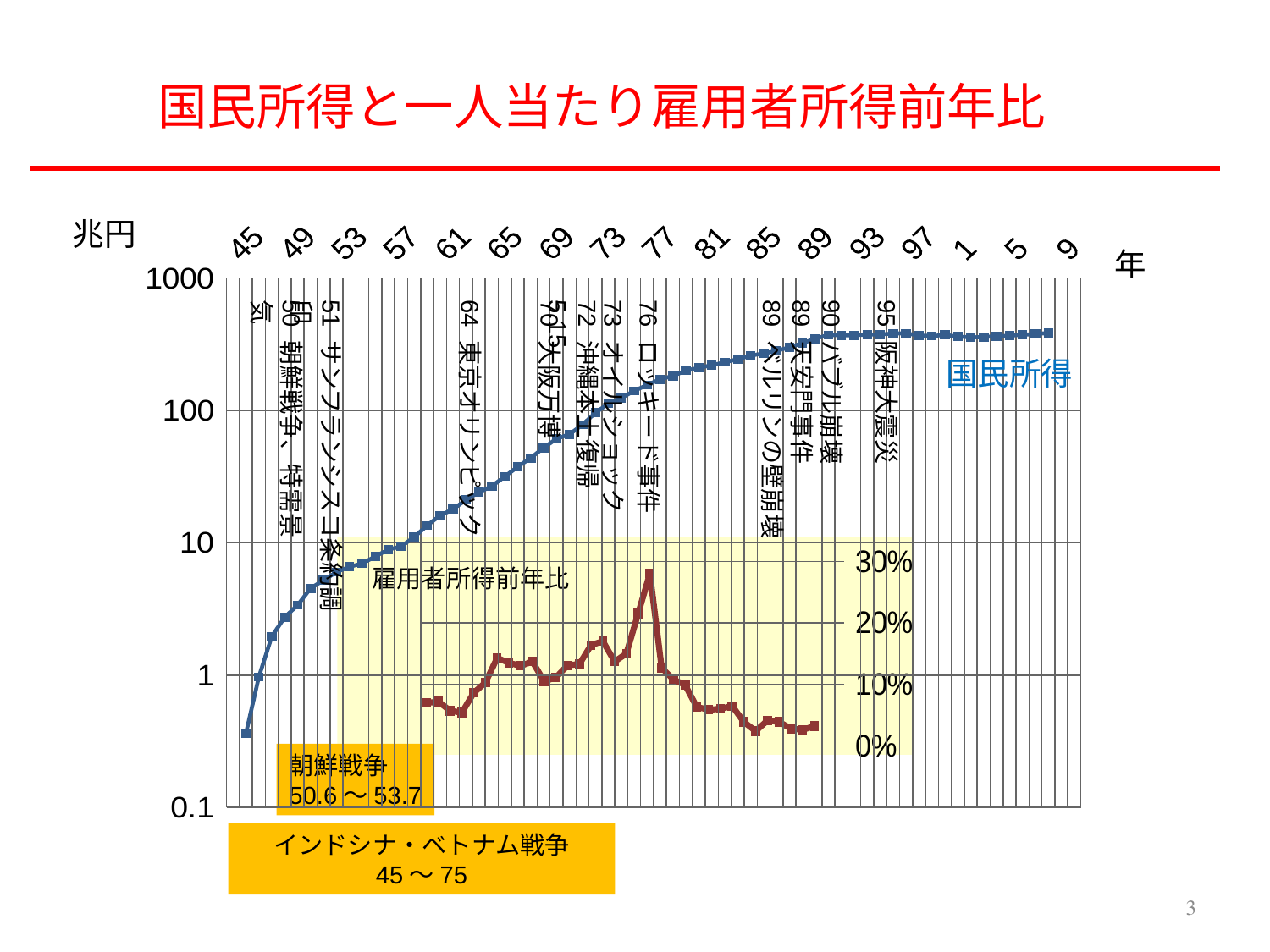

国民所得と一人当たり雇用者所得前年比
兆円

### Chart

| Category | 国民所得 |
|---|---|
| 45 | None |
| 46 | 0.3609000000000008 |
| 47 | 0.9680000000000006 |
| 48 | 1.9616 |
| 49 | 2.7373 |
| 50 | 3.3815 |
| 51 | 4.525199999999995 |
| 52 | 5.216 |
| 53 | 6.002 |
| 54 | 6.592 |
| 55 | 6.973300000000013 |
| 56 | 7.8962 |
| 57 | 8.8681 |
| 58 | 9.382900000000005 |
| 59 | 11.042300000000001 |
| 60 | 13.496700000000002 |
| 61 | 16.0819 |
| 62 | 17.8933 |
| 63 | 21.09929999999999 |
| 64 | 24.0514 |
| 65 | 26.827000000000005 |
| 66 | 31.64480000000005 |
| 67 | 37.5477 |
| 68 | 43.7209000000001 |
| 69 | 52.1178 |
| 70 | 61.02970000000001 |
| 71 | 65.91050000000003 |
| 72 | 77.9369 |
| 73 | 95.8396 |
| 74 | 112.47160000000002 |
| 75 | 123.9907 |
| 76 | 140.3972000000004 |
| 77 | 155.70319999999998 |
| 78 | 171.7785 |
| 79 | 182.20659999999998 |
| 80 | 199.5902 |
| 81 | 209.7489 |
| 82 | 219.39180000000007 |
| 83 | 230.8057 |
| 84 | 243.6089 |
| 85 | 259.5898000000001 |
| 86 | 269.3947 |
| 87 | 281.73749999999916 |
| 88 | 299.5894 |
| 89 | 322.1 |
| 90 | 348.3 |
| 91 | 371.1 |
| 92 | 369.3 |
| 93 | 369.0 |
| 94 | 374.1 |
| 95 | 374.3 |
| 96 | 380.6 |
| 97 | 382.0 |
| 98 | 368.9 |
| 99 | 364.3 |
| 0 | 371.8 |
| 1 | 361.3 |
| 2 | 355.8 |
| 3 | 358.1 |
| 4 | 363.9 |
| 5 | 366.7 |
| 6 | 373.2 |
| 7 | 377.3 |
| 8 | 384.4 |
| 9 | None |
| 10 | None |
年
国民所得
50 朝鮮戦争、特需景気
51 サンフランシスコ条約調印
64 東京オリンピック
70 大阪万博
72 沖縄本土復帰5.15
73 オイルショック
76 ロッキード事件
89 天安門事件
89 ベルリンの壁崩壊
90 バブル崩壊
95 阪神大震災

### Chart

| Category | 前年比 |
|---|---|
| 55 | 0.06970000000000012 |
| 56 | 0.072 |
| 57 | 0.05700000000000002 |
| 58 | 0.054 |
| 59 | 0.08600000000000002 |
| 60 | 0.10299999999999998 |
| 61 | 0.14300000000000004 |
| 62 | 0.135 |
| 63 | 0.13 |
| 64 | 0.137 |
| 65 | 0.10500000000000002 |
| 66 | 0.111 |
| 67 | 0.131 |
| 68 | 0.133 |
| 69 | 0.164 |
| 70 | 0.17 |
| 71 | 0.137 |
| 72 | 0.15000000000000024 |
| 73 | 0.21500000000000036 |
| 74 | 0.2800000000000001 |
| 75 | 0.127 |
| 76 | 0.10800000000000012 |
| 77 | 0.09900000000000005 |
| 78 | 0.063 |
| 79 | 0.05900000000000013 |
| 80 | 0.06000000000000003 |
| 81 | 0.065 |
| 82 | 0.039000000000000014 |
| 83 | 0.024 |
| 84 | 0.041 |
| 85 | 0.039000000000000014 |
| 86 | 0.028 |
| 87 | 0.026 |
| 88 | 0.03200000000000004 |
| 89 | None |
| 90 | None |
雇用者所得前年比
朝鮮戦争
50.6～53.7
インドシナ・ベトナム戦争
45～75
3